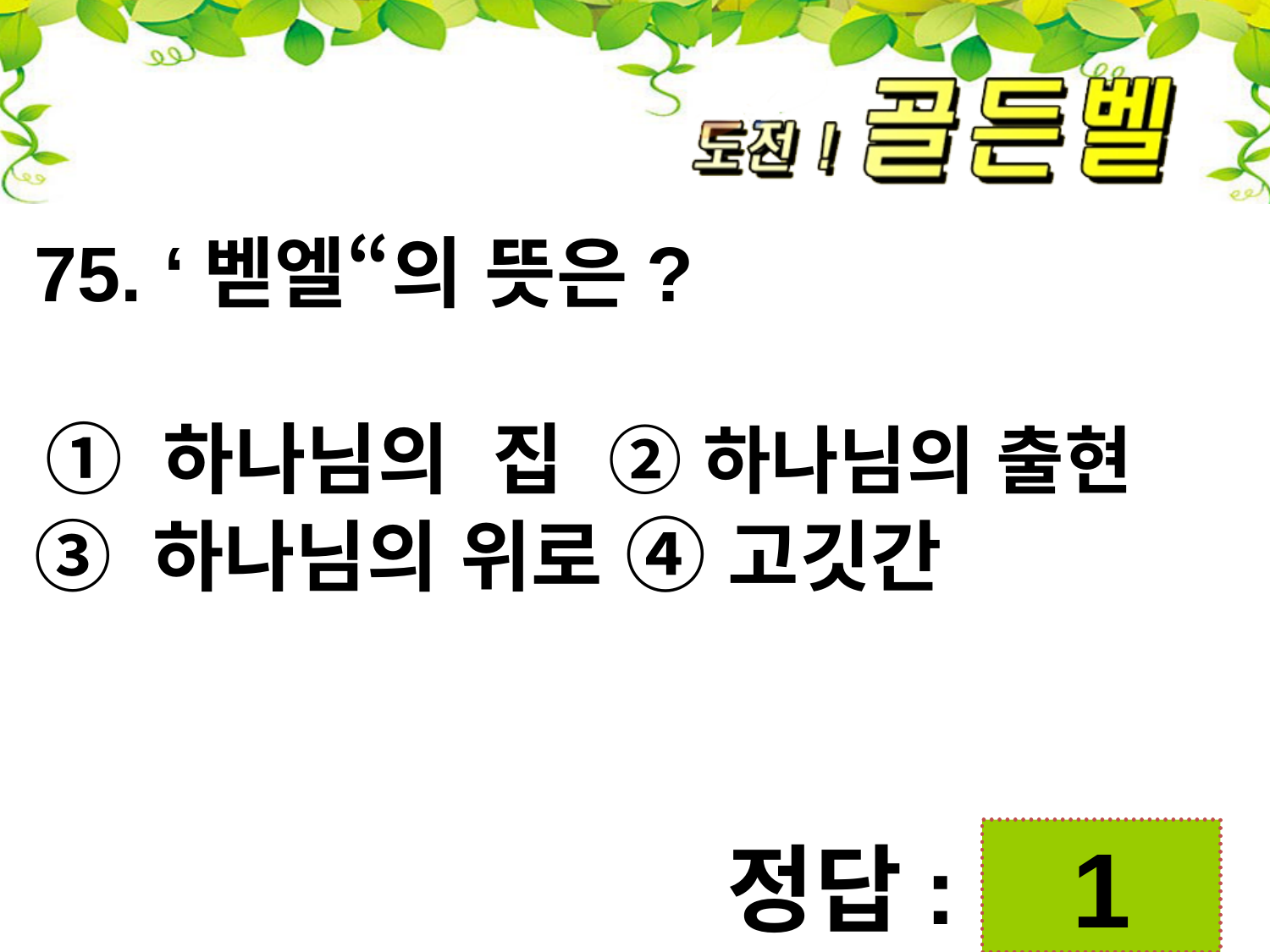

75. ‘벧엘“의 뜻은?

  ① 하나님의  집  ② 하나님의 출현
 ③ 하나님의 위로 ④ 고깃간
 1
정답: